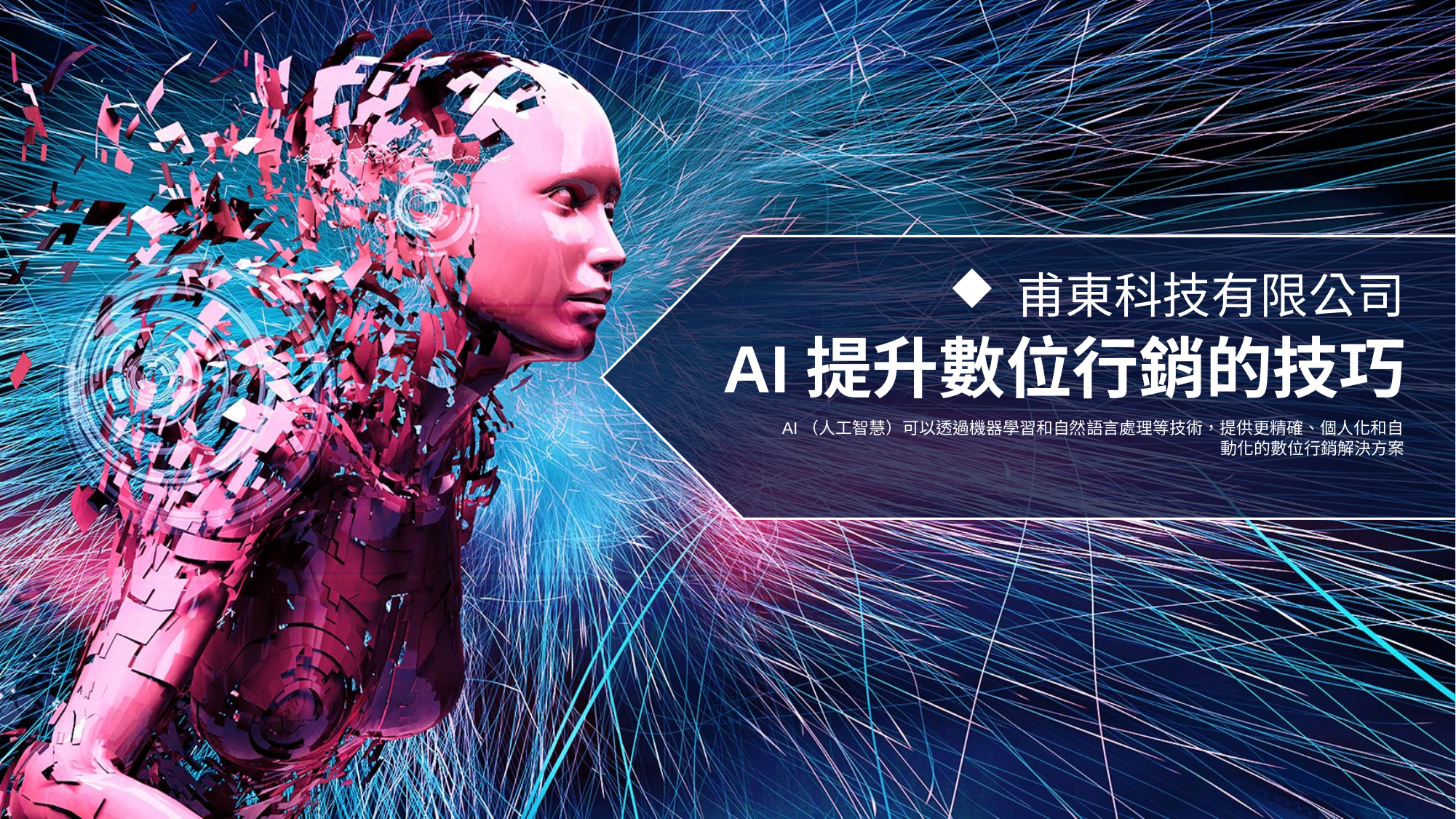

甫東科技有限公司
AI提升數位行銷的技巧
AI（人工智慧）可以透過機器學習和自然語言處理等技術，提供更精確、個人化和自動化的數位行銷解決方案